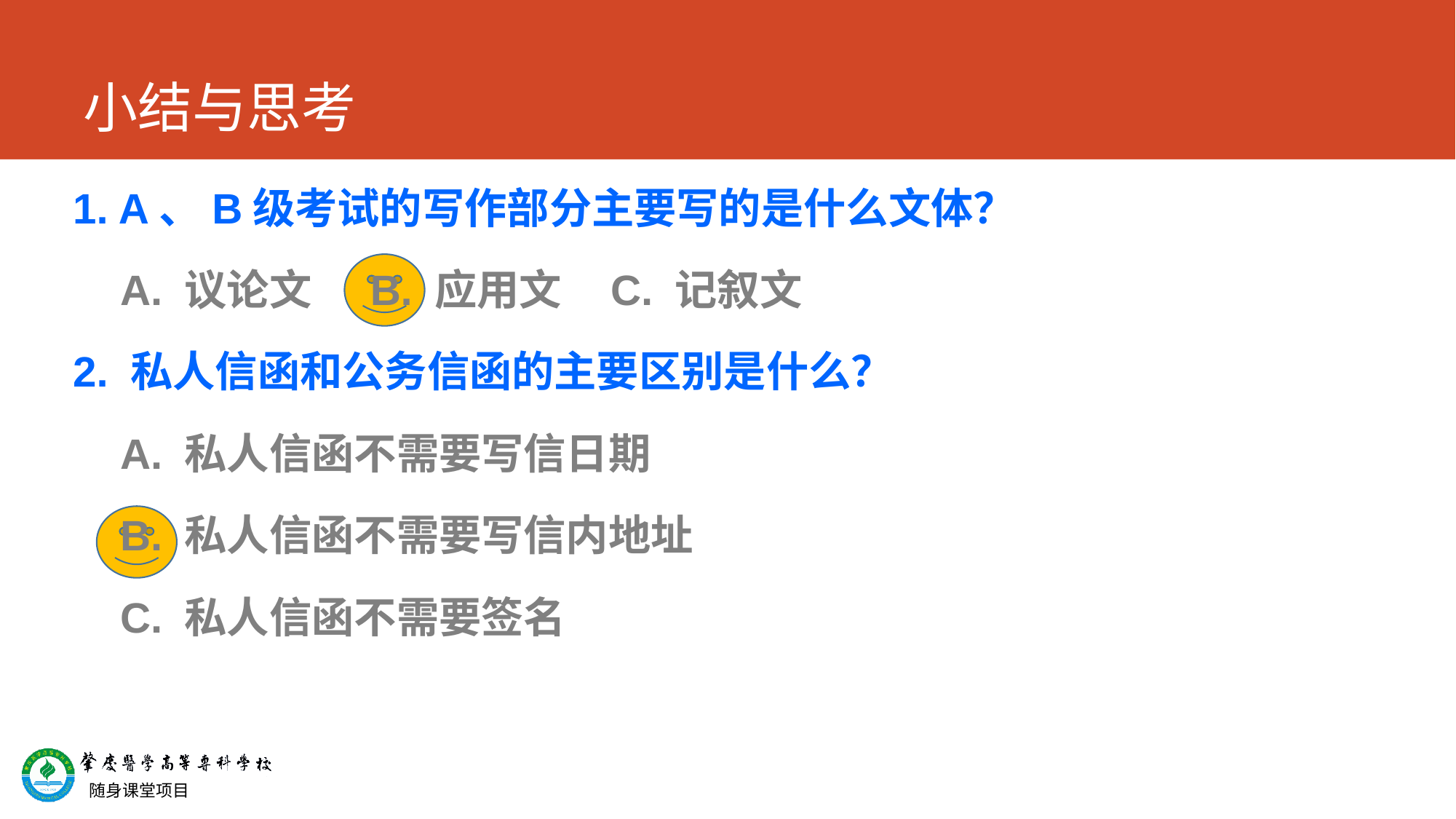

# 小结与思考
1. A、B级考试的写作部分主要写的是什么文体？
    A. 议论文     B. 应用文    C. 记叙文
2. 私人信函和公务信函的主要区别是什么？
    A. 私人信函不需要写信日期
    B. 私人信函不需要写信内地址
    C. 私人信函不需要签名